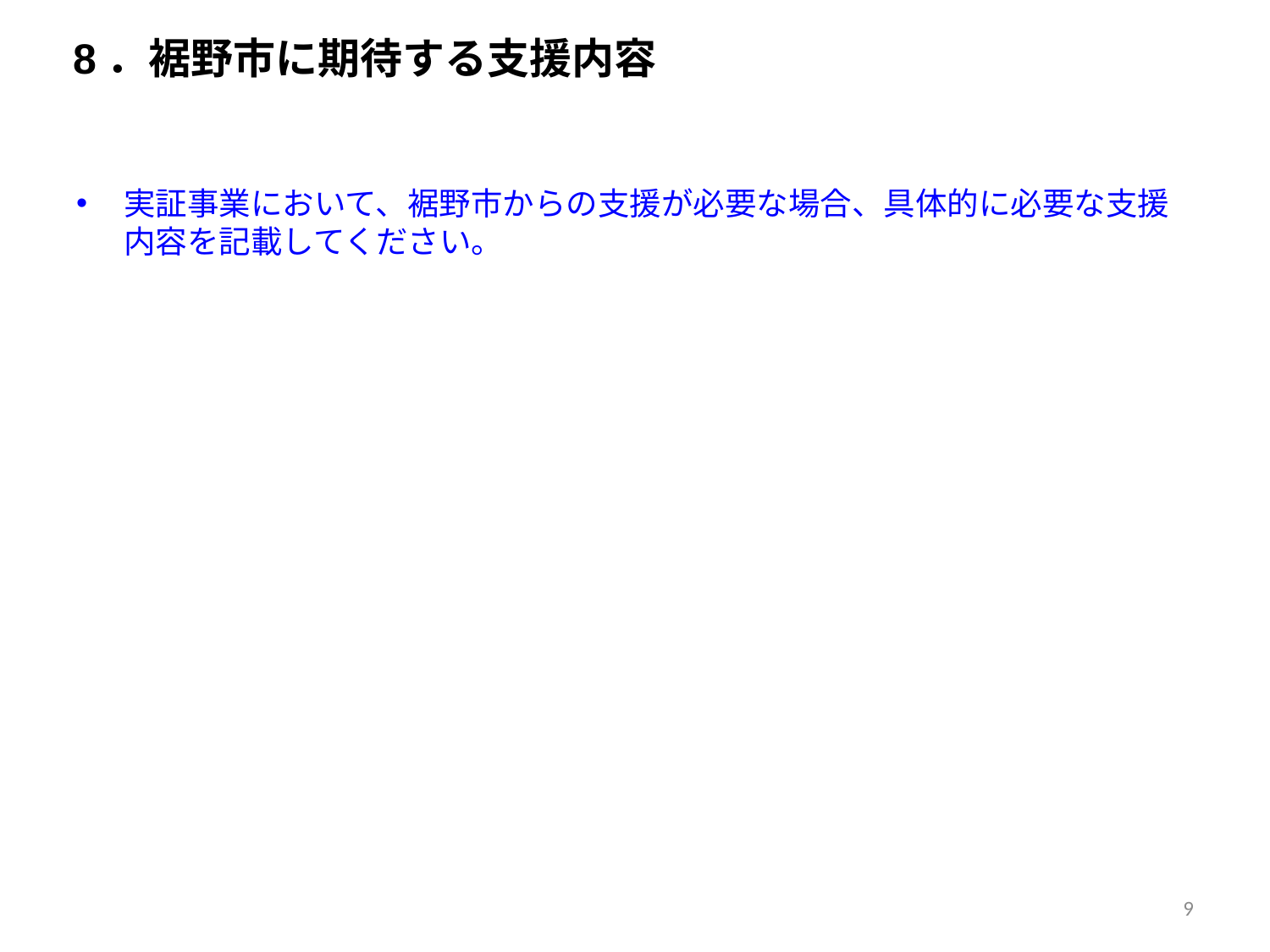

# 8．裾野市に期待する支援内容
実証事業において、裾野市からの支援が必要な場合、具体的に必要な支援内容を記載してください。
9